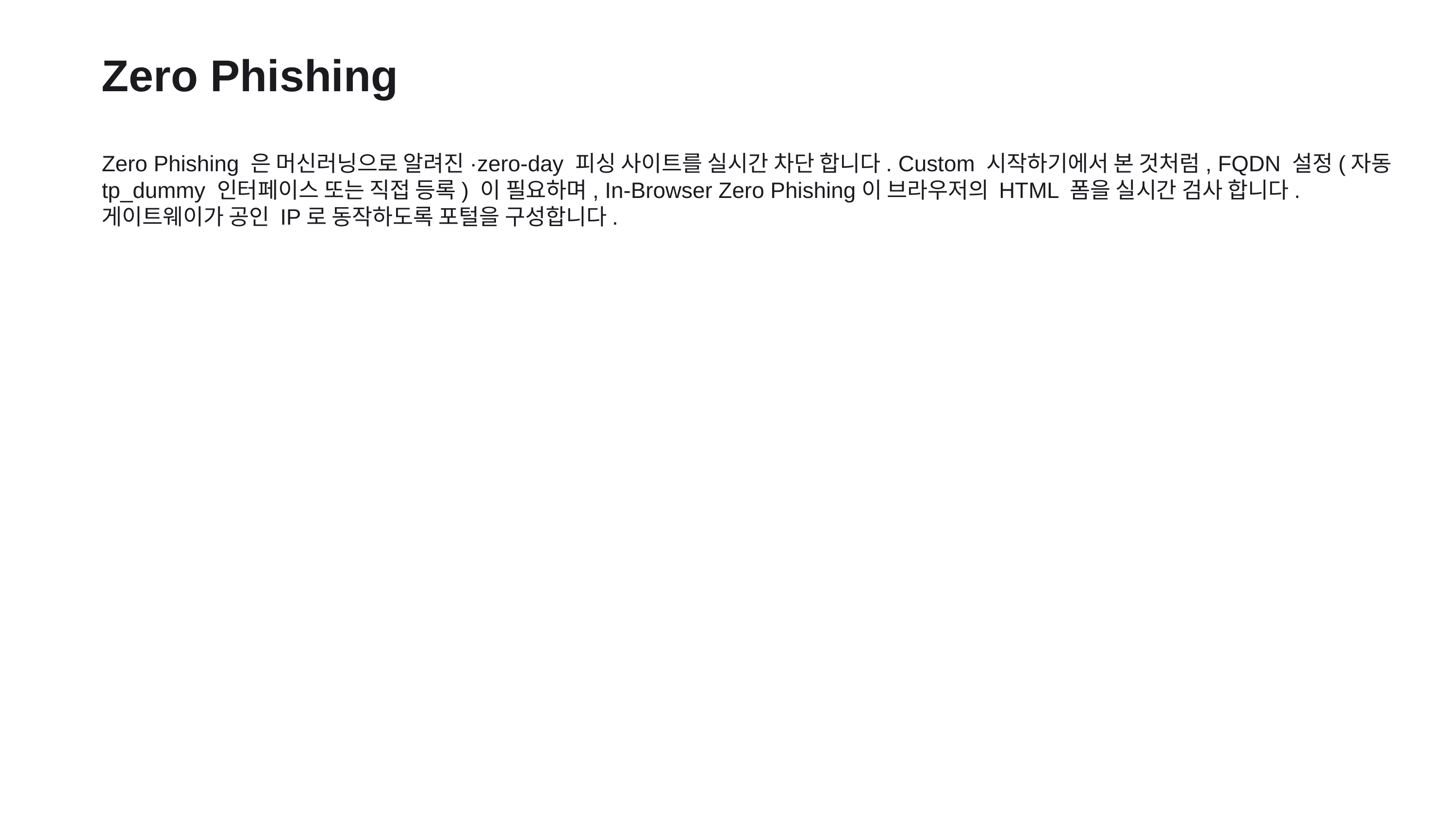

Zero Phishing
Zero Phishing 은 머신러닝으로 알려진·zero-day 피싱 사이트를 실시간 차단 합니다. Custom 시작하기에서 본 것처럼, FQDN 설정(자동 tp_dummy 인터페이스 또는 직접 등록) 이 필요하며, In-Browser Zero Phishing이 브라우저의 HTML 폼을 실시간 검사 합니다. 게이트웨이가 공인 IP로 동작하도록 포털을 구성합니다.